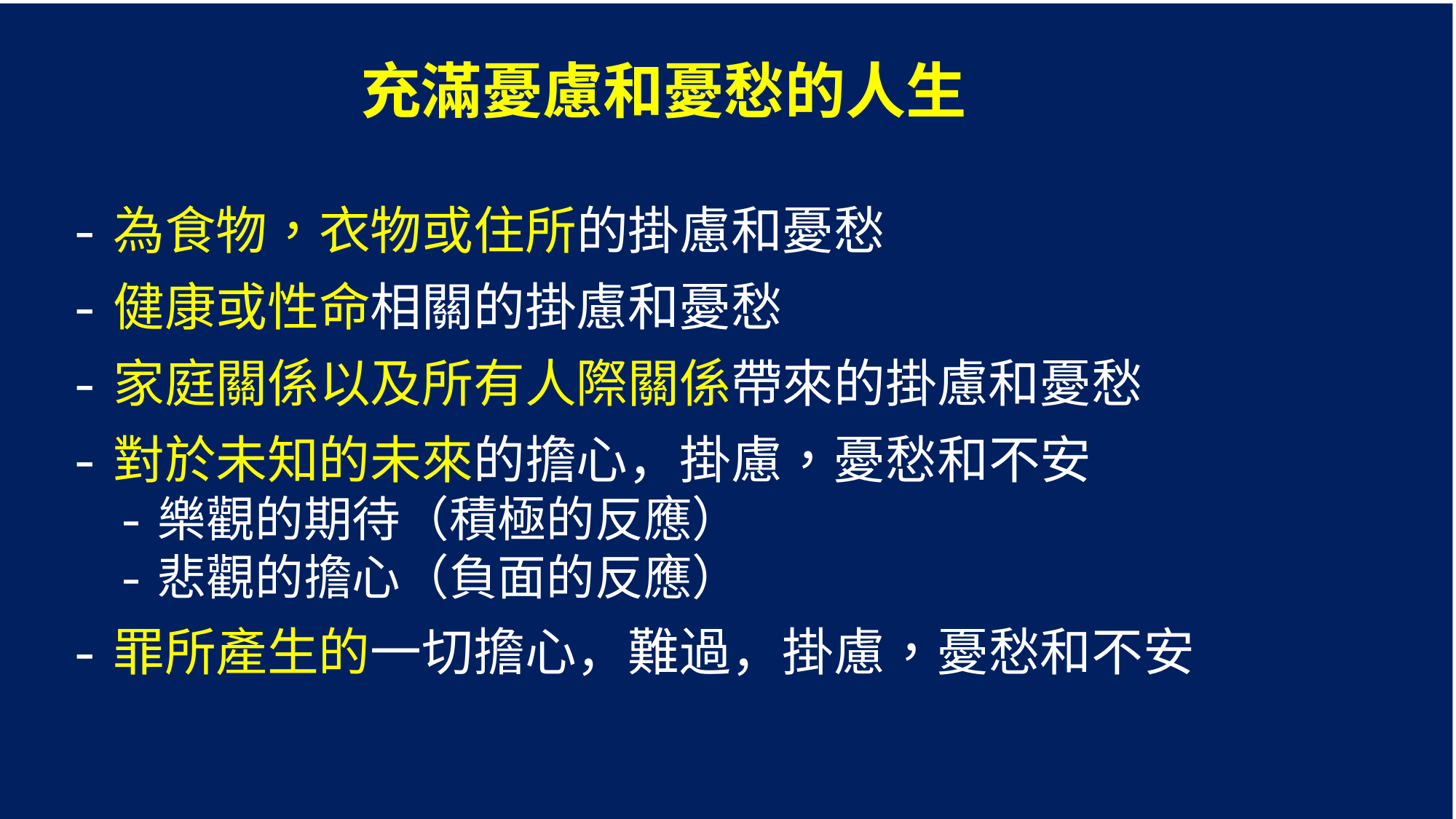

充滿憂慮和憂愁的人生

  -為食物，衣物或住所的掛慮和憂愁

  -健康或性命相關的掛慮和憂愁

  -家庭關係以及所有人際關係帶來的掛慮和憂愁

  -對於未知的未來的擔心，掛慮，憂愁和不安
	-樂觀的期待（積極的反應）
	-悲觀的擔心（負面的反應）

  -罪所產生的一切擔心，難過，掛慮，憂愁和不安